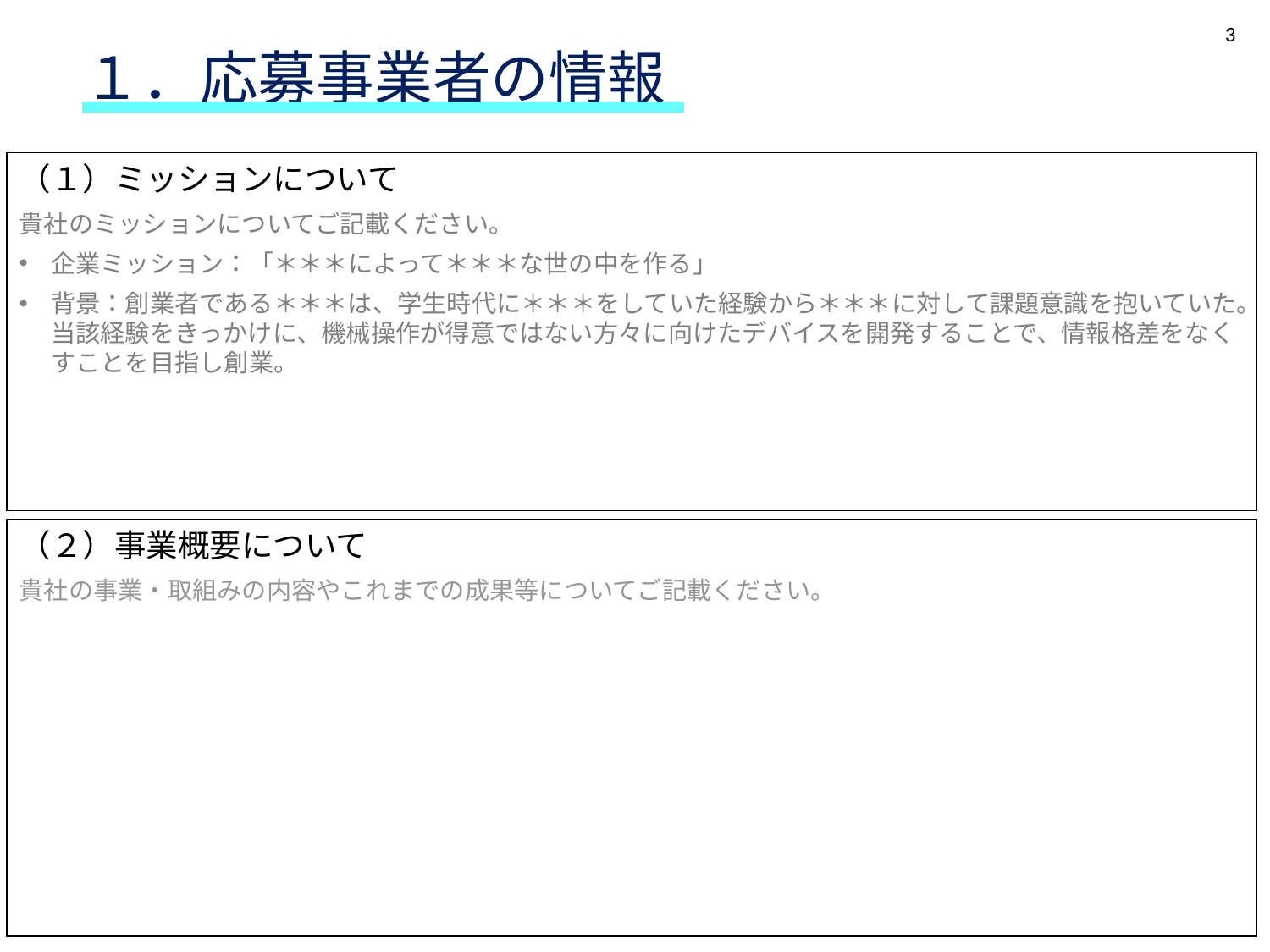

（１）ミッションについて
貴社のミッションについてご記載ください。
企業ミッション：「＊＊＊によって＊＊＊な世の中を作る」
背景：創業者である＊＊＊は、学生時代に＊＊＊をしていた経験から＊＊＊に対して課題意識を抱いていた。当該経験をきっかけに、機械操作が得意ではない方々に向けたデバイスを開発することで、情報格差をなくすことを目指し創業。
（２）事業概要について
貴社の事業・取組みの内容やこれまでの成果等についてご記載ください。